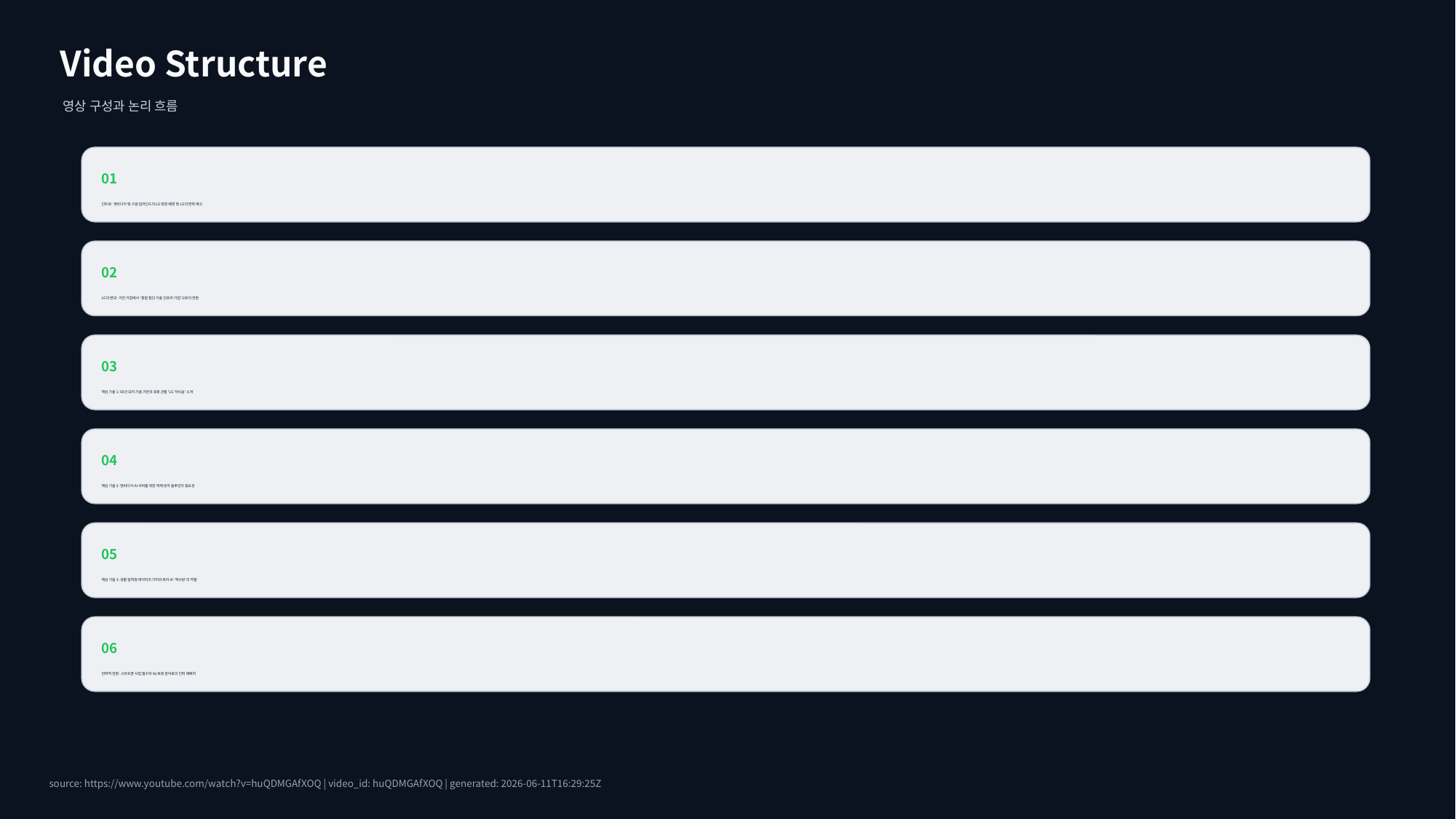

Video Structure
영상 구성과 논리 흐름

01
인트로: 엔비디아 및 구글 딥마인드의 LG 방문 배경 및 LG의 변화 예고

02
LG의 변모: 가전 기업에서 '종합 첨단 기술 인프라 기업'으로의 전환

03
핵심 기술 1: 60년 모터 기술 기반의 로봇 관절 'LG 악시움' 소개

04
핵심 기술 2: 엔비디아 AI 서버를 위한 액체 냉각 솔루션의 중요성

05
핵심 기술 3: 생활 밀착형 데이터의 가치와 독자 AI '엑사원'의 역할

06
전략적 전환: 스마트폰 사업 철수와 AI/로봇 분야로의 인력 재배치
source: https://www.youtube.com/watch?v=huQDMGAfXOQ | video_id: huQDMGAfXOQ | generated: 2026-06-11T16:29:25Z